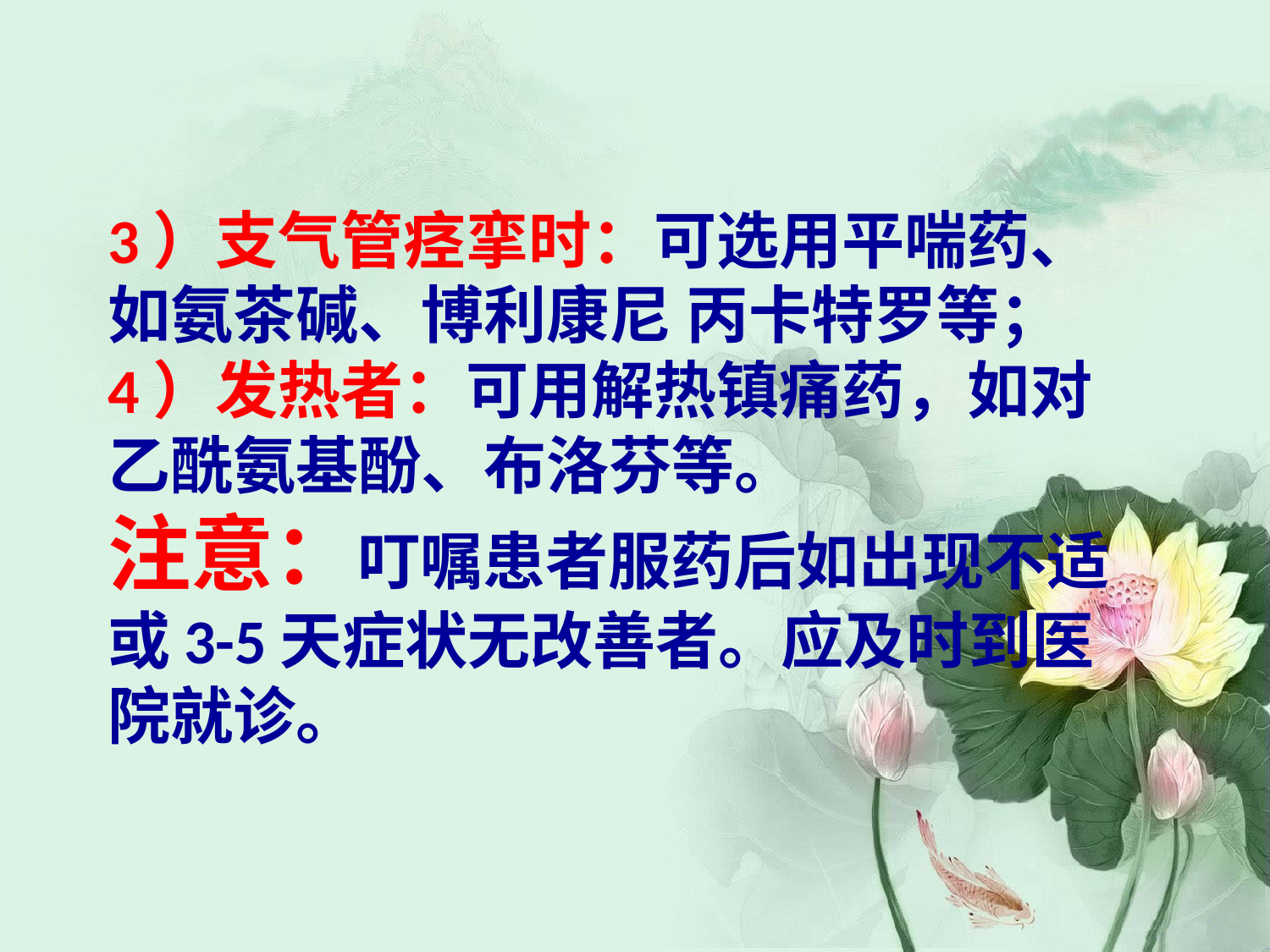

# 3）支气管痉挛时：可选用平喘药、如氨茶碱、博利康尼 丙卡特罗等； 4）发热者：可用解热镇痛药，如对乙酰氨基酚、布洛芬等。 注意：叮嘱患者服药后如出现不适或3-5天症状无改善者。应及时到医院就诊。